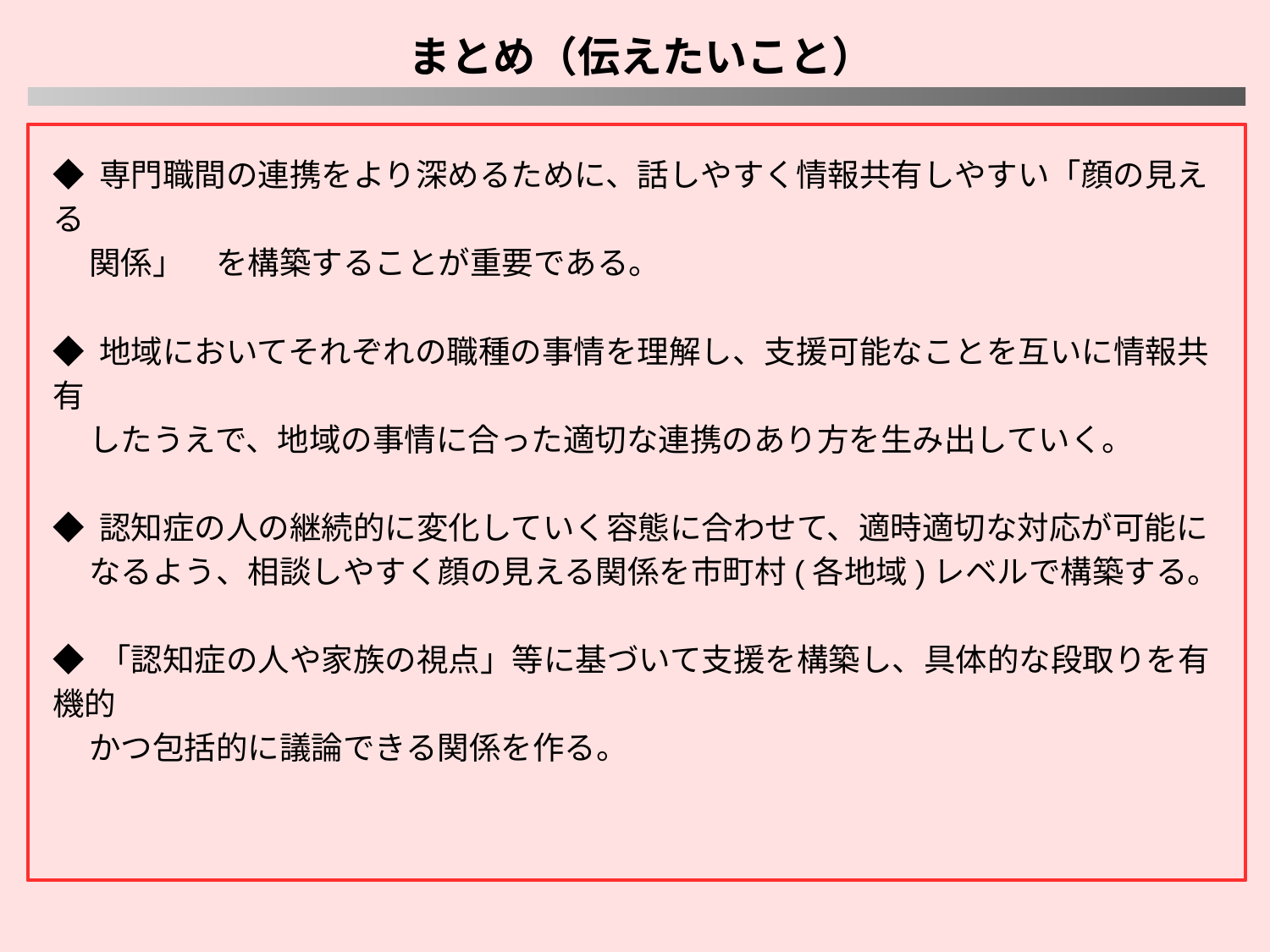

まとめ（伝えたいこと）

◆ 専門職間の連携をより深めるために、話しやすく情報共有しやすい「顔の見える
    関係」　を構築することが重要である。

◆ 地域においてそれぞれの職種の事情を理解し、支援可能なことを互いに情報共有
    したうえで、地域の事情に合った適切な連携のあり方を生み出していく。

◆ 認知症の人の継続的に変化していく容態に合わせて、適時適切な対応が可能に
    なるよう、相談しやすく顔の見える関係を市町村(各地域)レベルで構築する。

◆ 「認知症の人や家族の視点」等に基づいて支援を構築し、具体的な段取りを有機的
    かつ包括的に議論できる関係を作る。